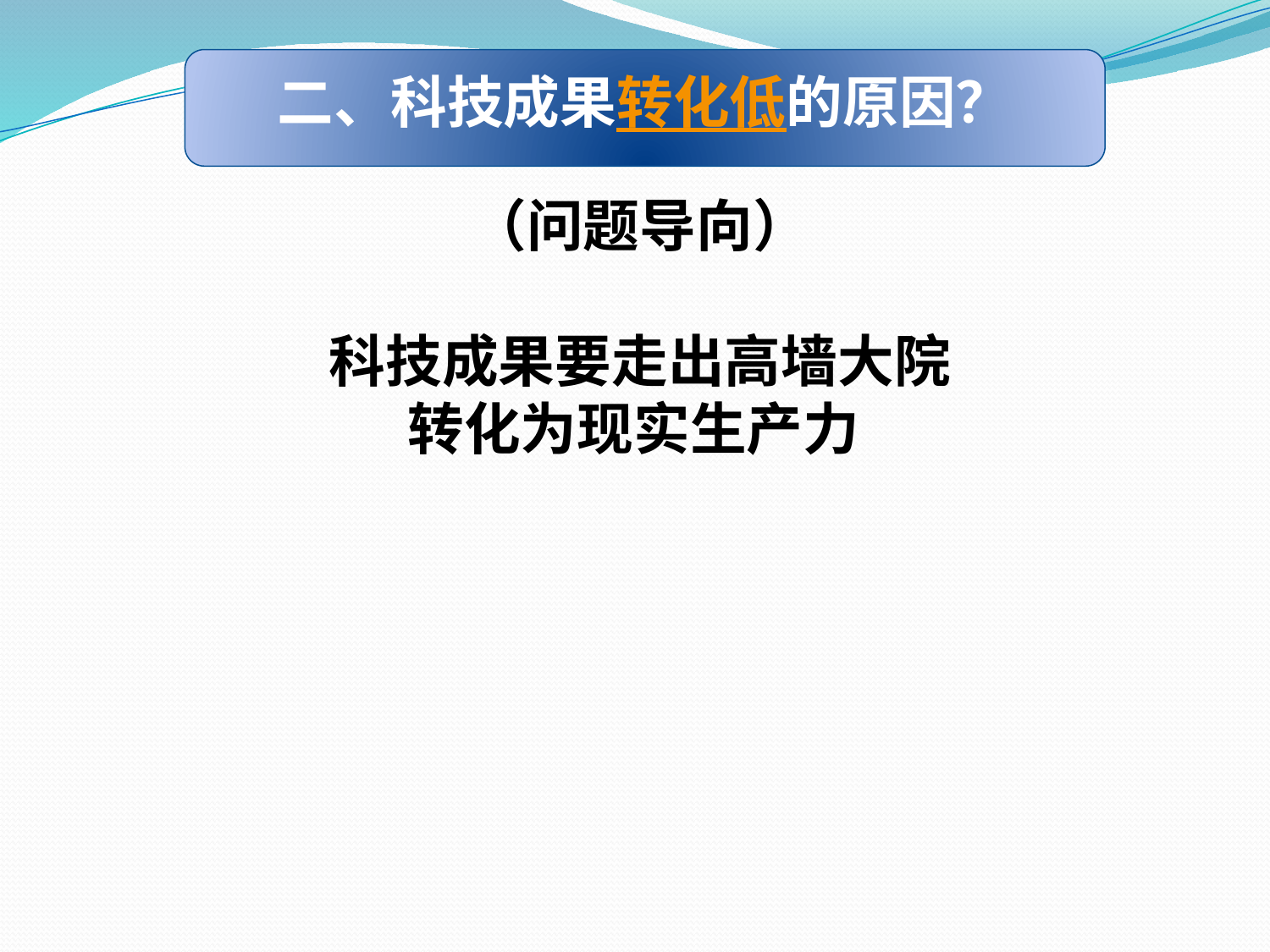

二、科技成果转化低的原因？
（问题导向）
科技成果要走出高墙大院
转化为现实生产力